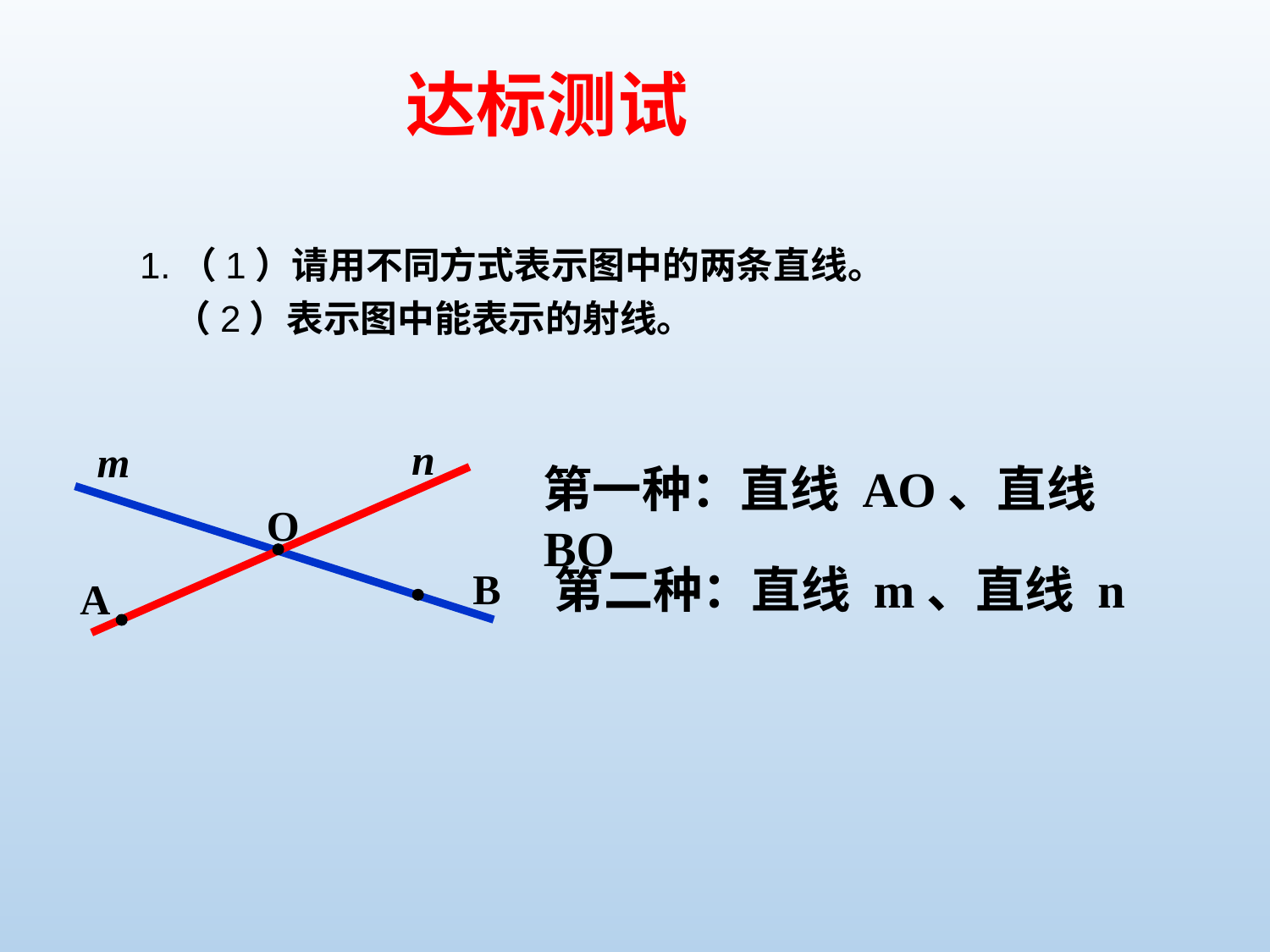

达标测试
1.（1）请用不同方式表示图中的两条直线。
   （2）表示图中能表示的射线。
n
m

O

B
A

第一种：直线 AO、直线 BO
第二种：直线 m、直线 n